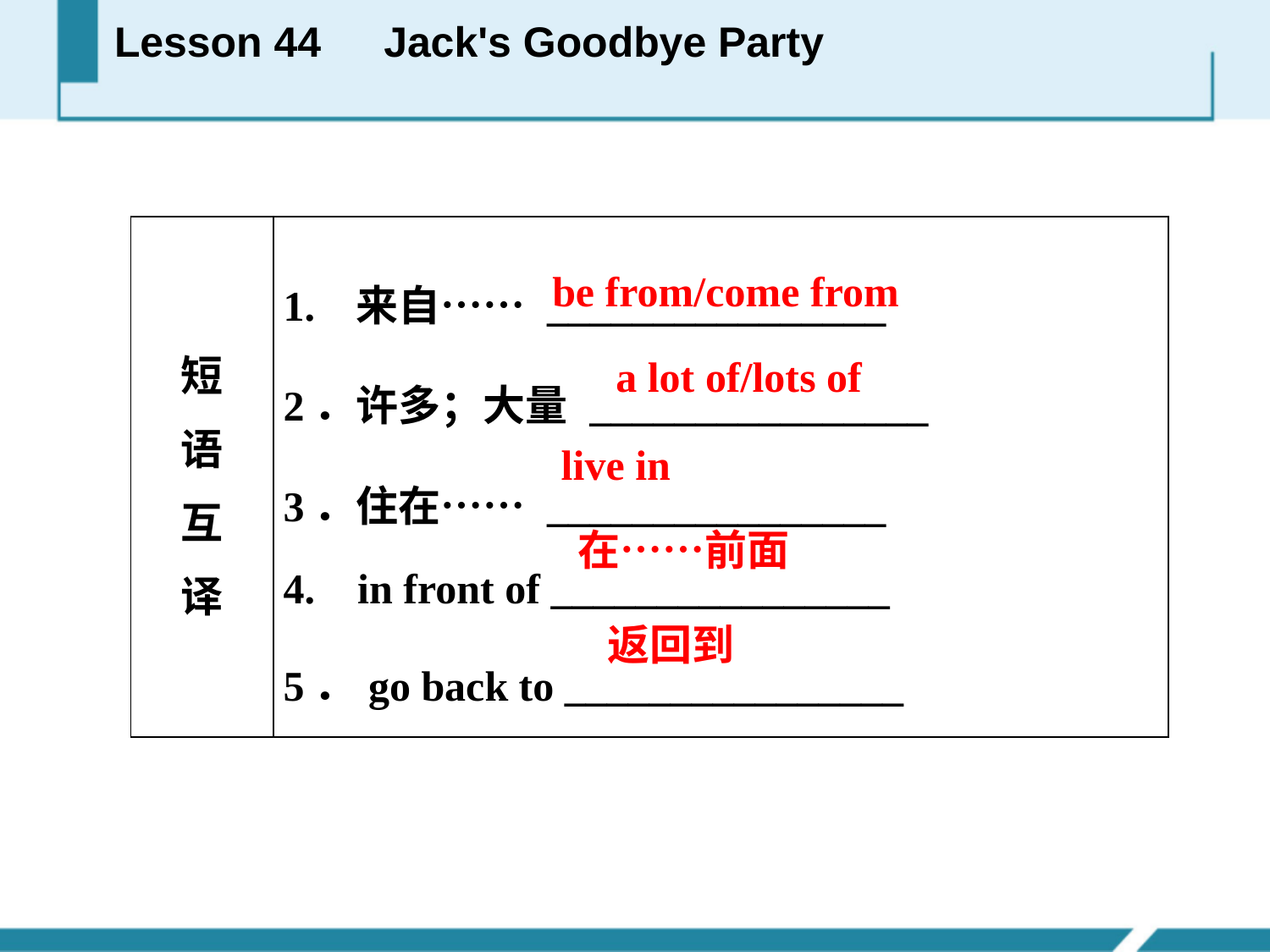

Lesson 44　Jack's Goodbye Party
| 短 语 互 译 | 1. 来自…… \_\_\_\_\_\_\_\_\_\_\_\_\_\_\_\_ 2．许多；大量 \_\_\_\_\_\_\_\_\_\_\_\_\_\_\_\_ 3．住在…… \_\_\_\_\_\_\_\_\_\_\_\_\_\_\_\_ 4. in front of \_\_\_\_\_\_\_\_\_\_\_\_\_\_\_\_ 5．go back to \_\_\_\_\_\_\_\_\_\_\_\_\_\_\_\_ |
| --- | --- |
be from/come from
a lot of/lots of

live in
在……前面
返回到